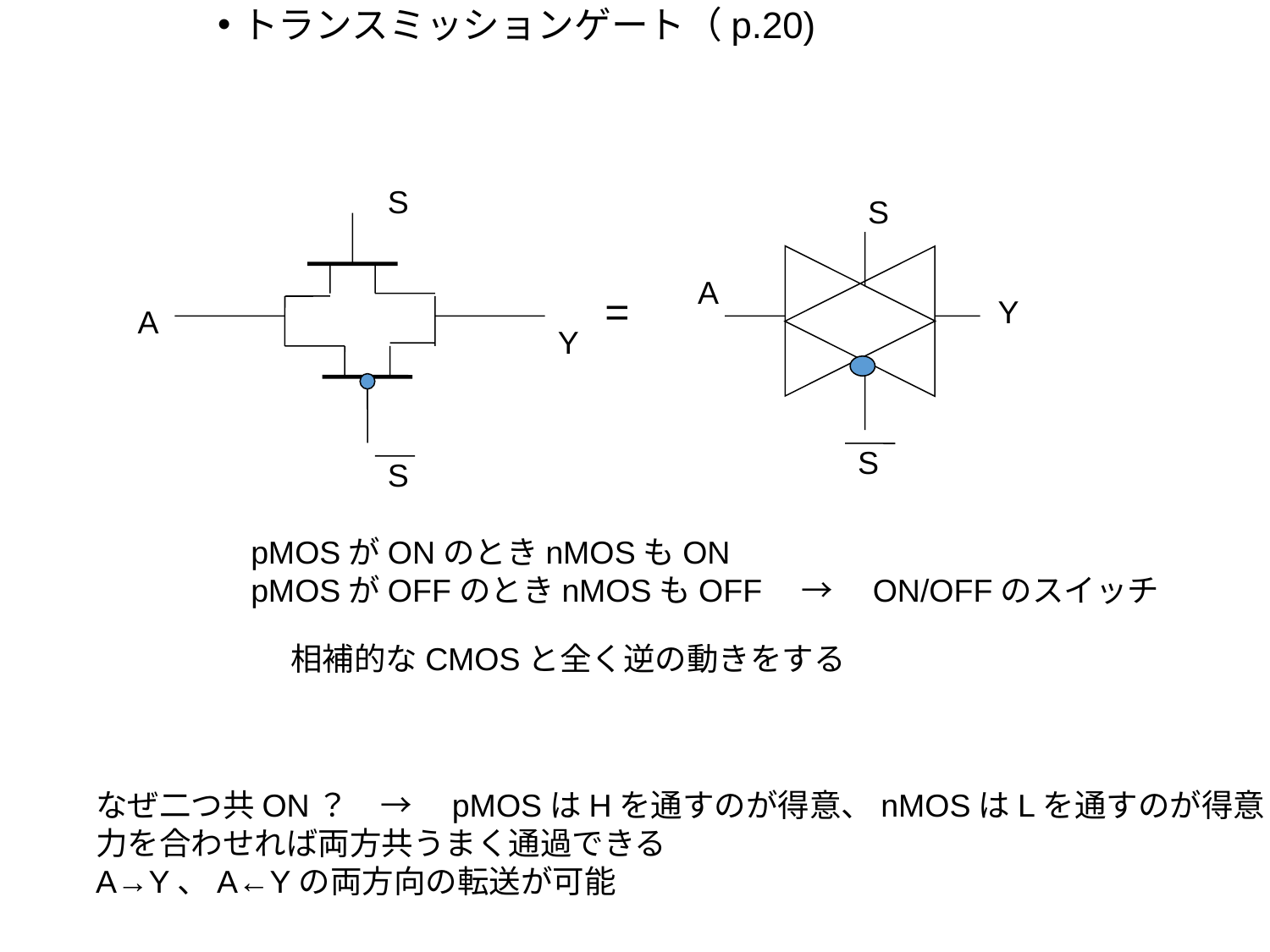

トランスミッションゲート（p.20)
S

S

A
=

Y

A

Y

S

S

pMOSがONのときnMOSもON
pMOSがOFFのときnMOSもOFF　→　ON/OFFのスイッチ
相補的なCMOSと全く逆の動きをする
なぜ二つ共ON？　→　pMOSはHを通すのが得意、nMOSはLを通すのが得意
力を合わせれば両方共うまく通過できる
A→Y、A←Yの両方向の転送が可能